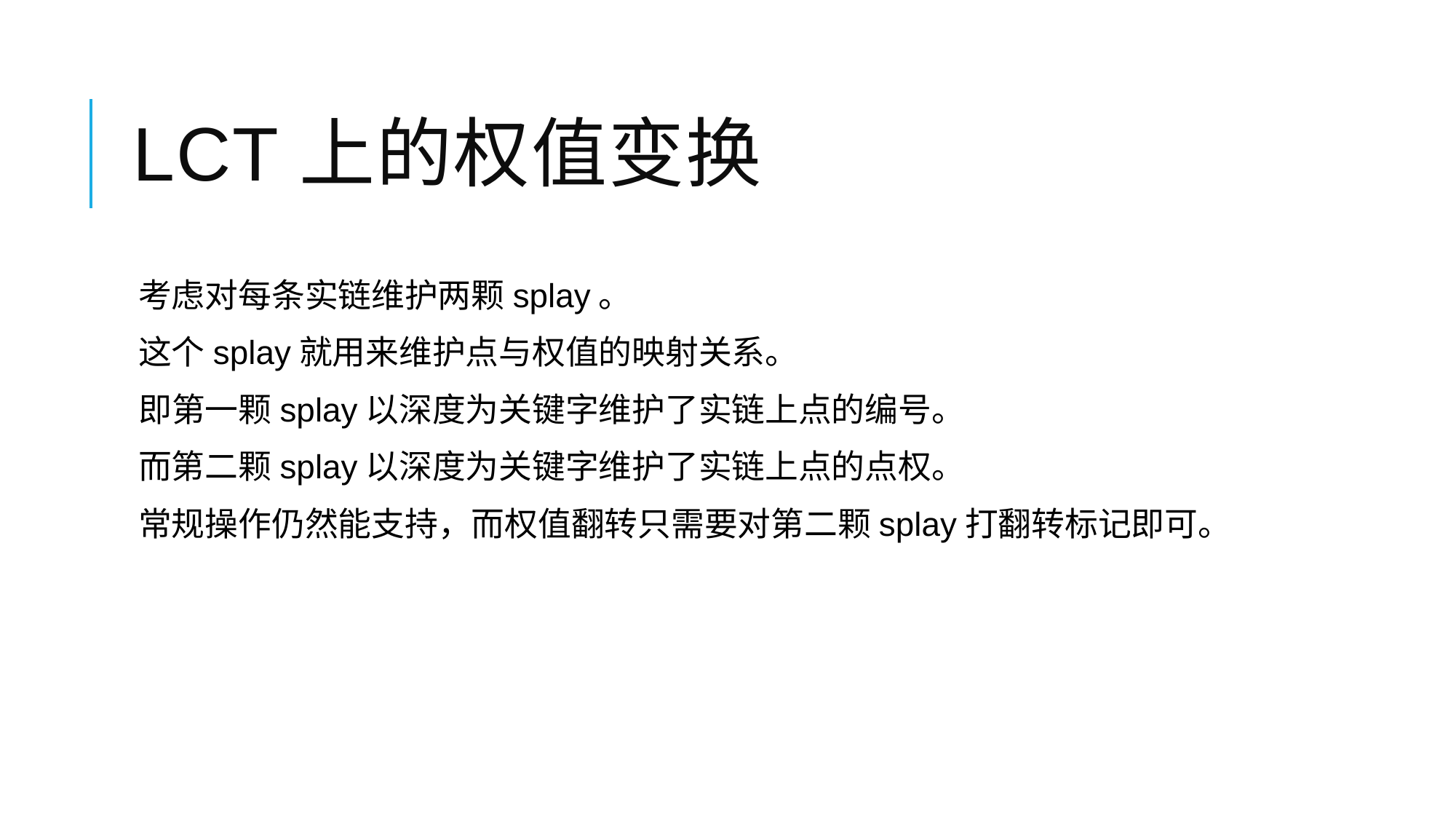

# LCT上的权值变换
考虑对每条实链维护两颗splay。
这个splay就用来维护点与权值的映射关系。
即第一颗splay以深度为关键字维护了实链上点的编号。
而第二颗splay以深度为关键字维护了实链上点的点权。
常规操作仍然能支持，而权值翻转只需要对第二颗splay打翻转标记即可。